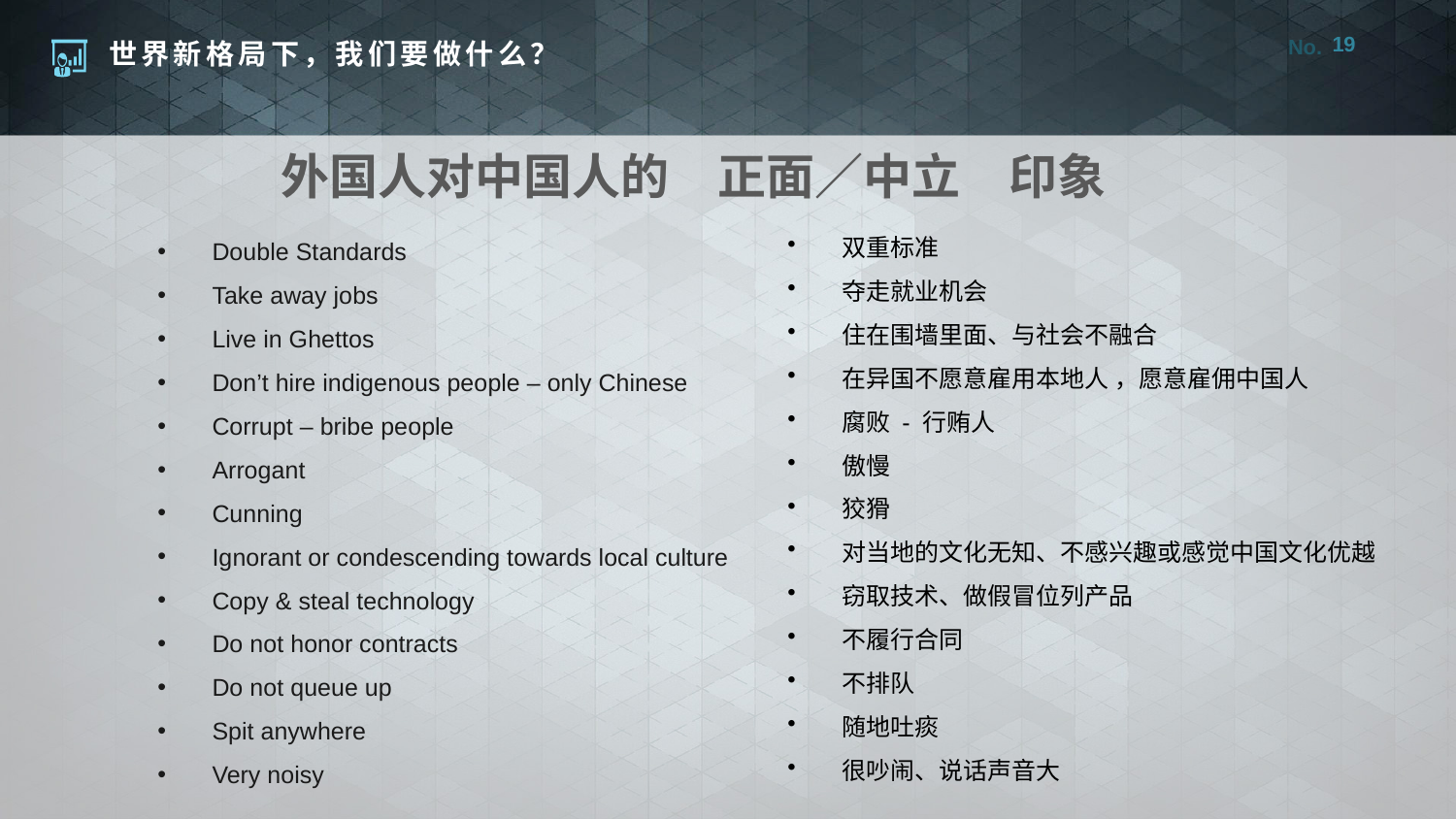

19
外国人对中国人的　正面／中立　印象
双重标准
夺走就业机会
住在围墙里面、与社会不融合
在异国不愿意雇用本地人 ，愿意雇佣中国人
腐败 - 行贿人
傲慢
狡猾
对当地的文化无知、不感兴趣或感觉中国文化优越
窃取技术、做假冒位列产品
不履行合同
不排队
随地吐痰
很吵闹、说话声音大
Double Standards
Take away jobs
Live in Ghettos
Don’t hire indigenous people – only Chinese
Corrupt – bribe people
Arrogant
Cunning
Ignorant or condescending towards local culture
Copy & steal technology
Do not honor contracts
Do not queue up
Spit anywhere
Very noisy